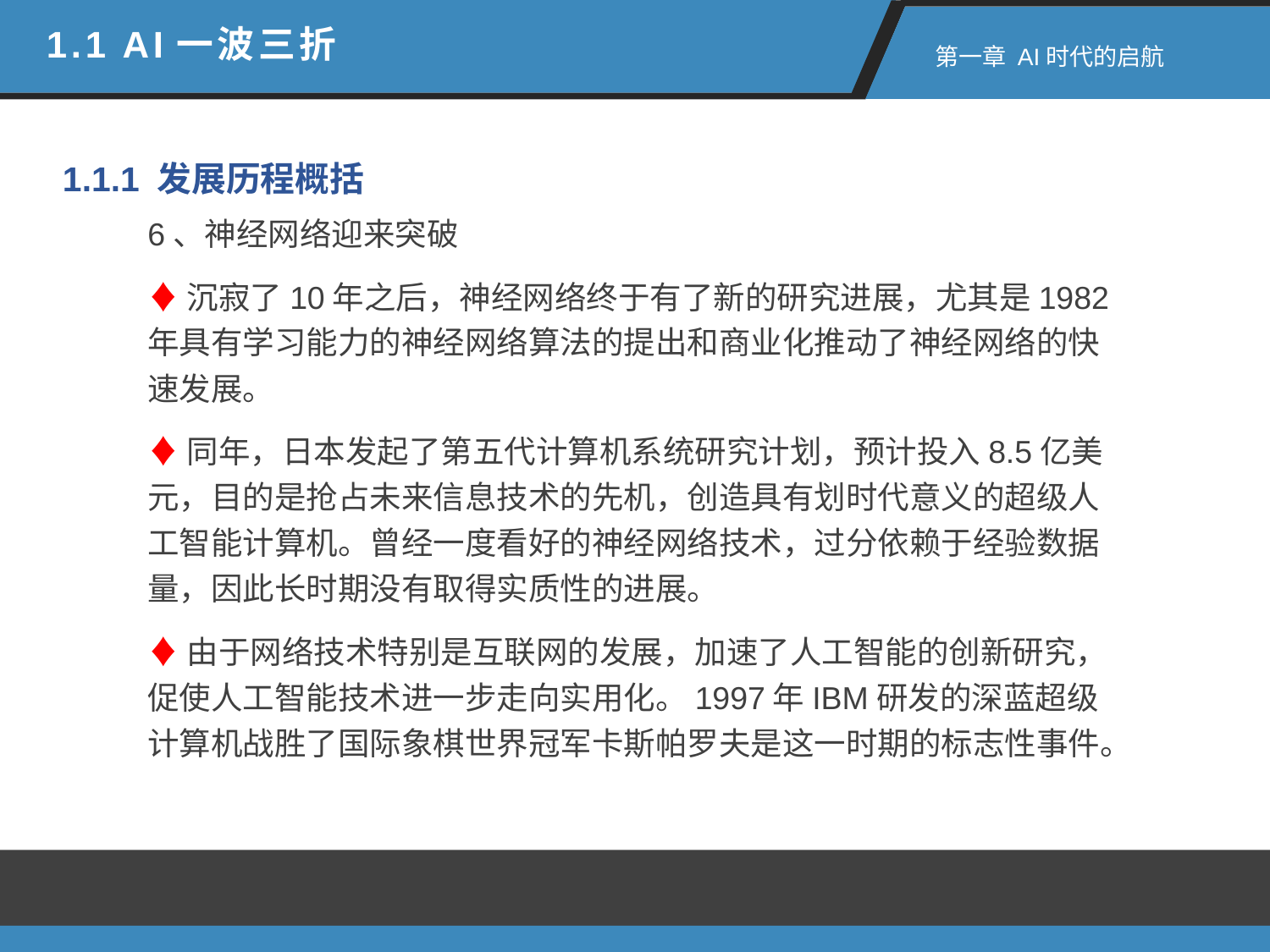

1.1 AI一波三折
  第一章 AI时代的启航
1.1.1 发展历程概括
6、神经网络迎来突破
♦沉寂了10年之后，神经网络终于有了新的研究进展，尤其是1982年具有学习能力的神经网络算法的提出和商业化推动了神经网络的快速发展。
♦同年，日本发起了第五代计算机系统研究计划，预计投入8.5亿美元，目的是抢占未来信息技术的先机，创造具有划时代意义的超级人工智能计算机。曾经一度看好的神经网络技术，过分依赖于经验数据量，因此长时期没有取得实质性的进展。
♦由于网络技术特别是互联网的发展，加速了人工智能的创新研究，促使人工智能技术进一步走向实用化。1997年IBM研发的深蓝超级计算机战胜了国际象棋世界冠军卡斯帕罗夫是这一时期的标志性事件。